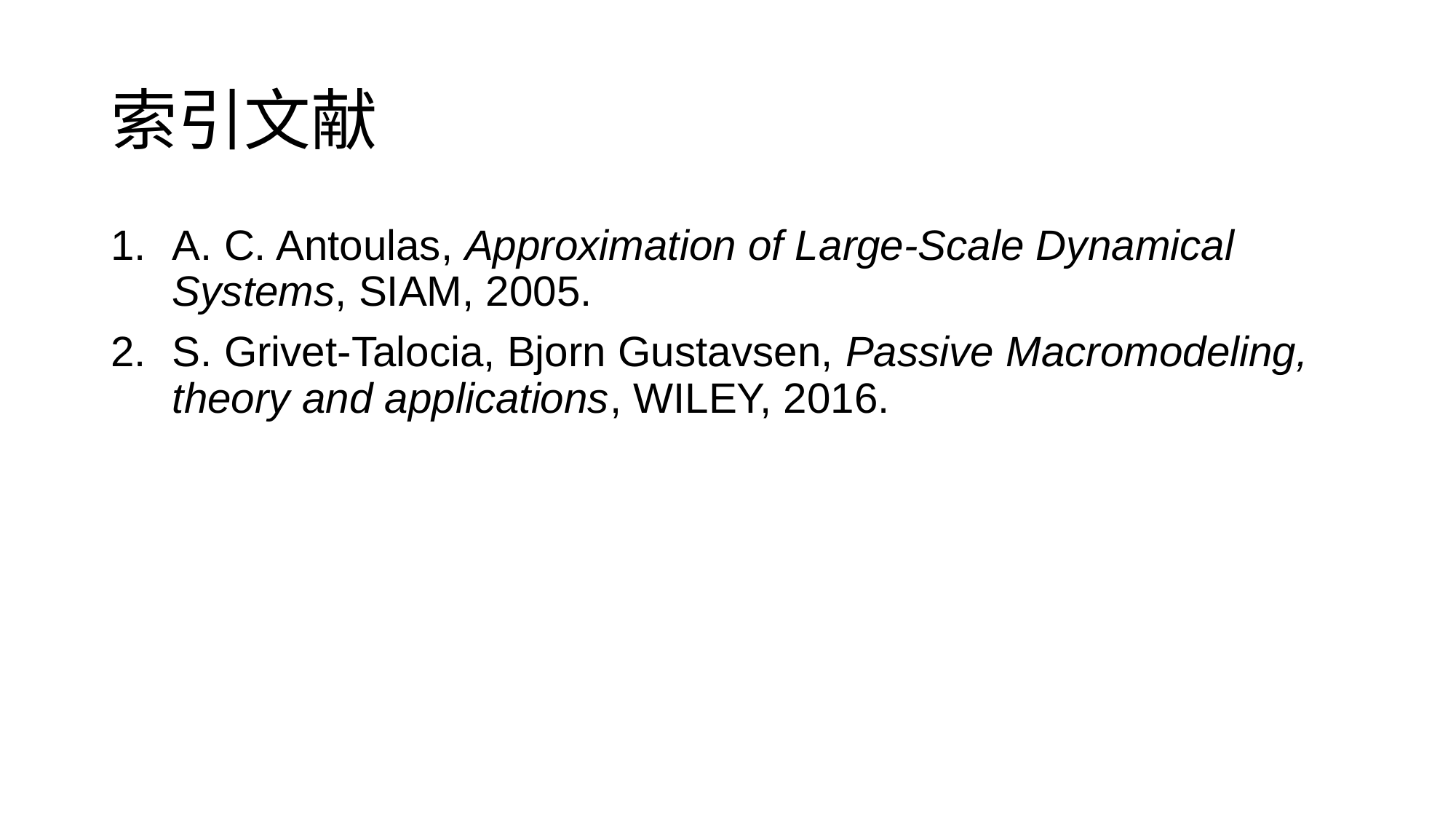

# 索引文献
A. C. Antoulas, Approximation of Large-Scale Dynamical Systems, SIAM, 2005.
S. Grivet-Talocia, Bjorn Gustavsen, Passive Macromodeling, theory and applications, WILEY, 2016.